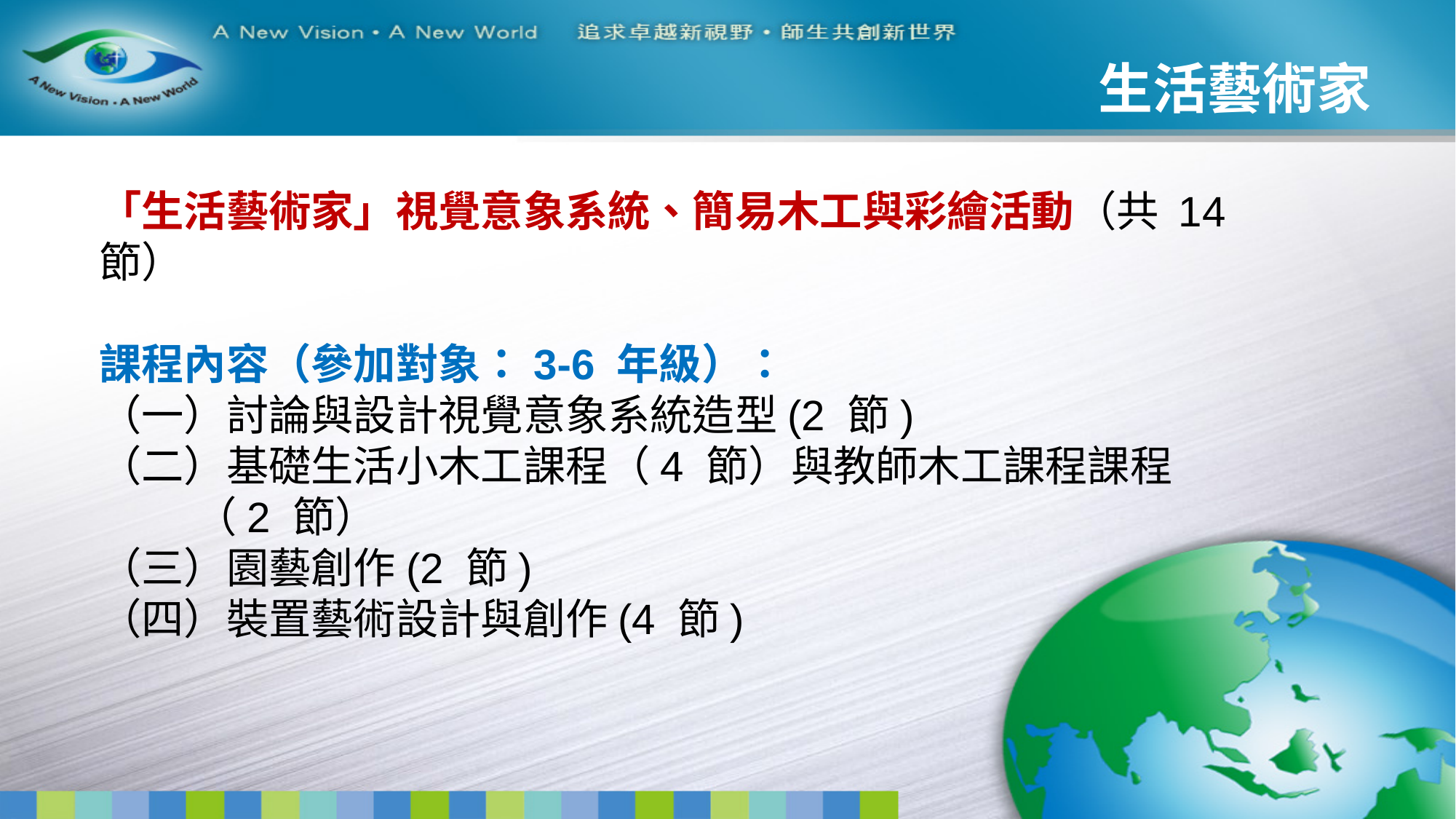

# 生活藝術家
「生活藝術家」視覺意象系統、簡易木工與彩繪活動（共 14 節）

課程內容（參加對象：3-6 年級）：
（一）討論與設計視覺意象系統造型(2 節)
（二）基礎生活小木工課程（4 節）與教師木工課程課程
         （2 節）
（三）園藝創作(2 節)
（四）裝置藝術設計與創作(4 節)